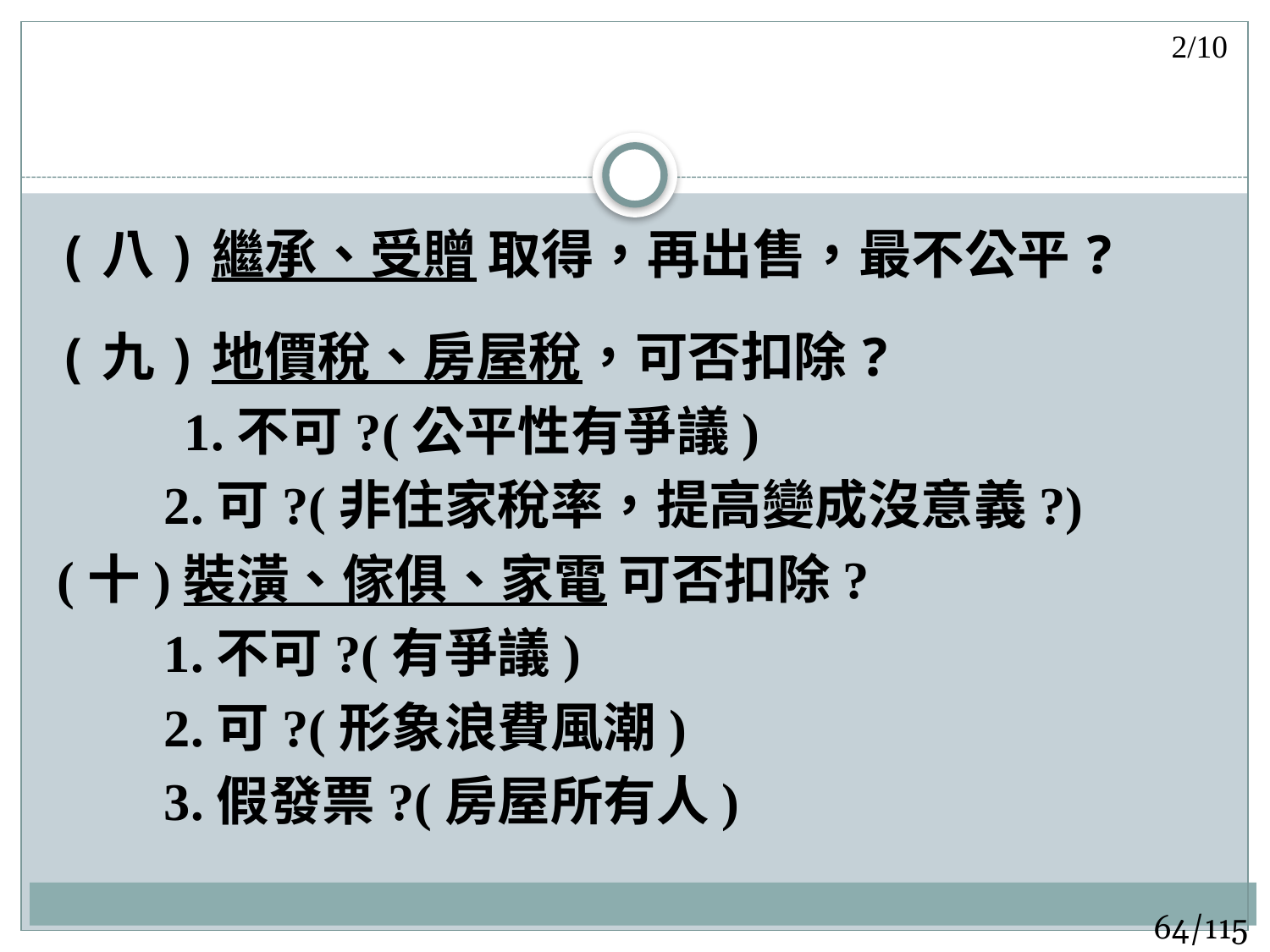

2/10
# (八)繼承、受贈 取得，再出售，最不公平?
(九)地價稅、房屋稅，可否扣除?
    1.不可?(公平性有爭議)
        2.可?(非住家稅率，提高變成沒意義?)
(十)裝潢、傢俱、家電 可否扣除?
        1.不可?(有爭議)
        2.可?(形象浪費風潮)
        3.假發票?(房屋所有人)